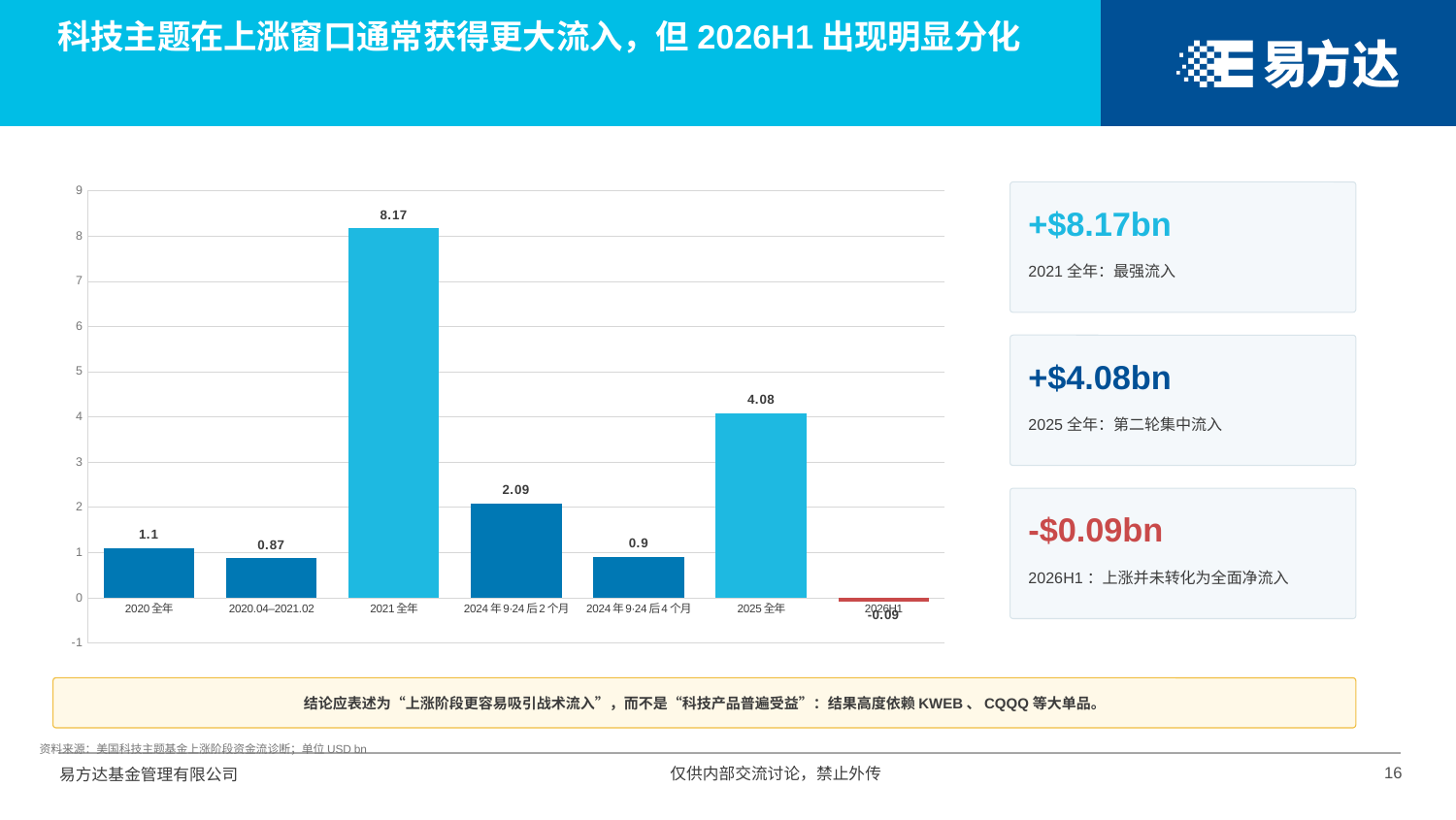

科技主题在上涨窗口通常获得更大流入，但2026H1出现明显分化

### Chart

| Category |  |
|---|---|
| 2020全年 | 1.1 |
| 2020.04–2021.02 | 0.87 |
| 2021全年 | 8.17 |
| 2024年9·24后2个月 | 2.09 |
| 2024年9·24后4个月 | 0.9 |
| 2025全年 | 4.08 |
| 2026H1 | -0.09 |
+$8.17bn
2021全年：最强流入

+$4.08bn
2025全年：第二轮集中流入

-$0.09bn
2026H1：上涨并未转化为全面净流入

结论应表述为“上涨阶段更容易吸引战术流入”，而不是“科技产品普遍受益”：结果高度依赖KWEB、CQQQ等大单品。
资料来源：美国科技主题基金上涨阶段资金流诊断；单位USD bn